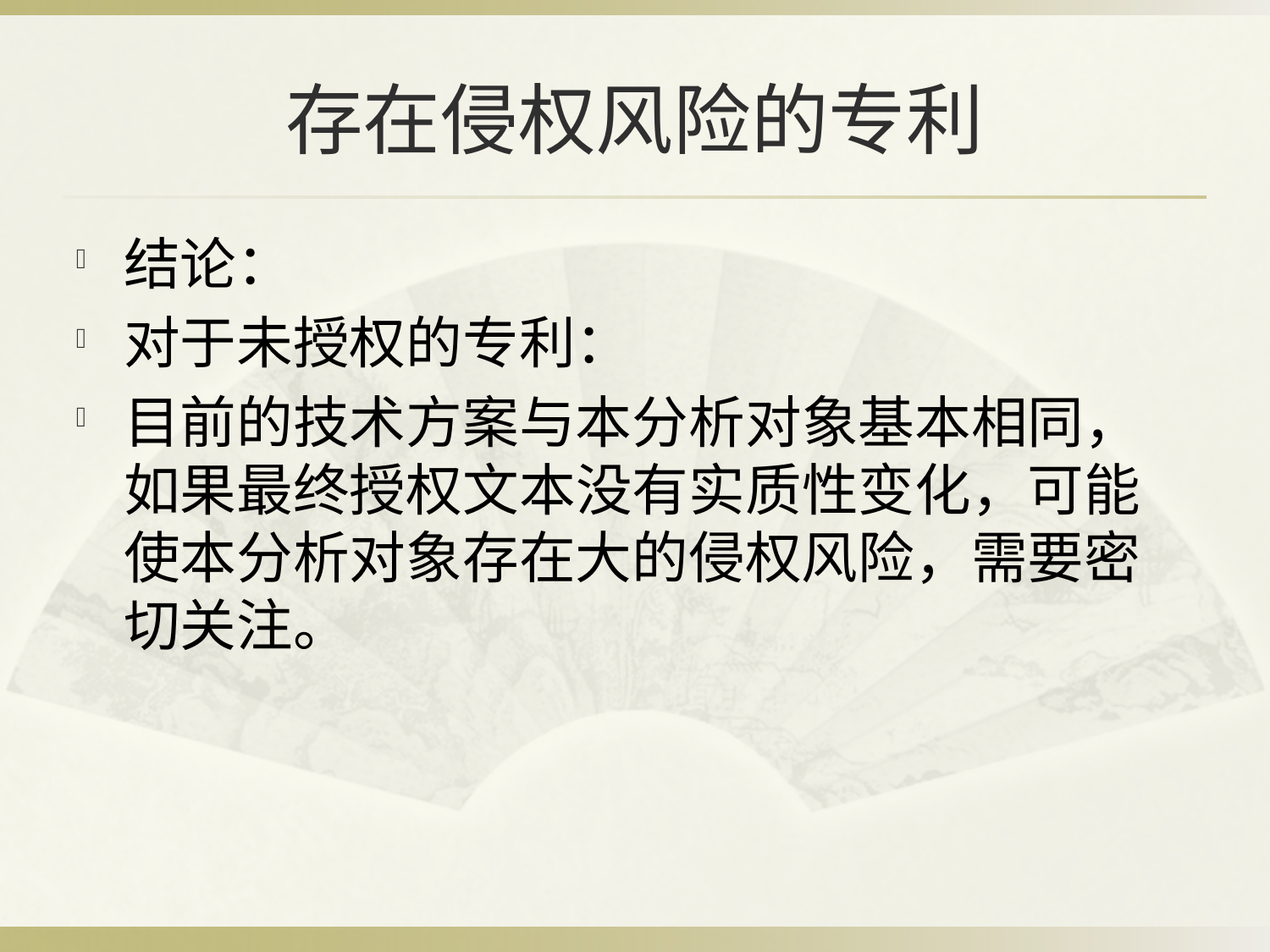

# 存在侵权风险的专利
结论：
对于未授权的专利：
目前的技术方案与本分析对象基本相同，如果最终授权文本没有实质性变化，可能使本分析对象存在大的侵权风险，需要密切关注。